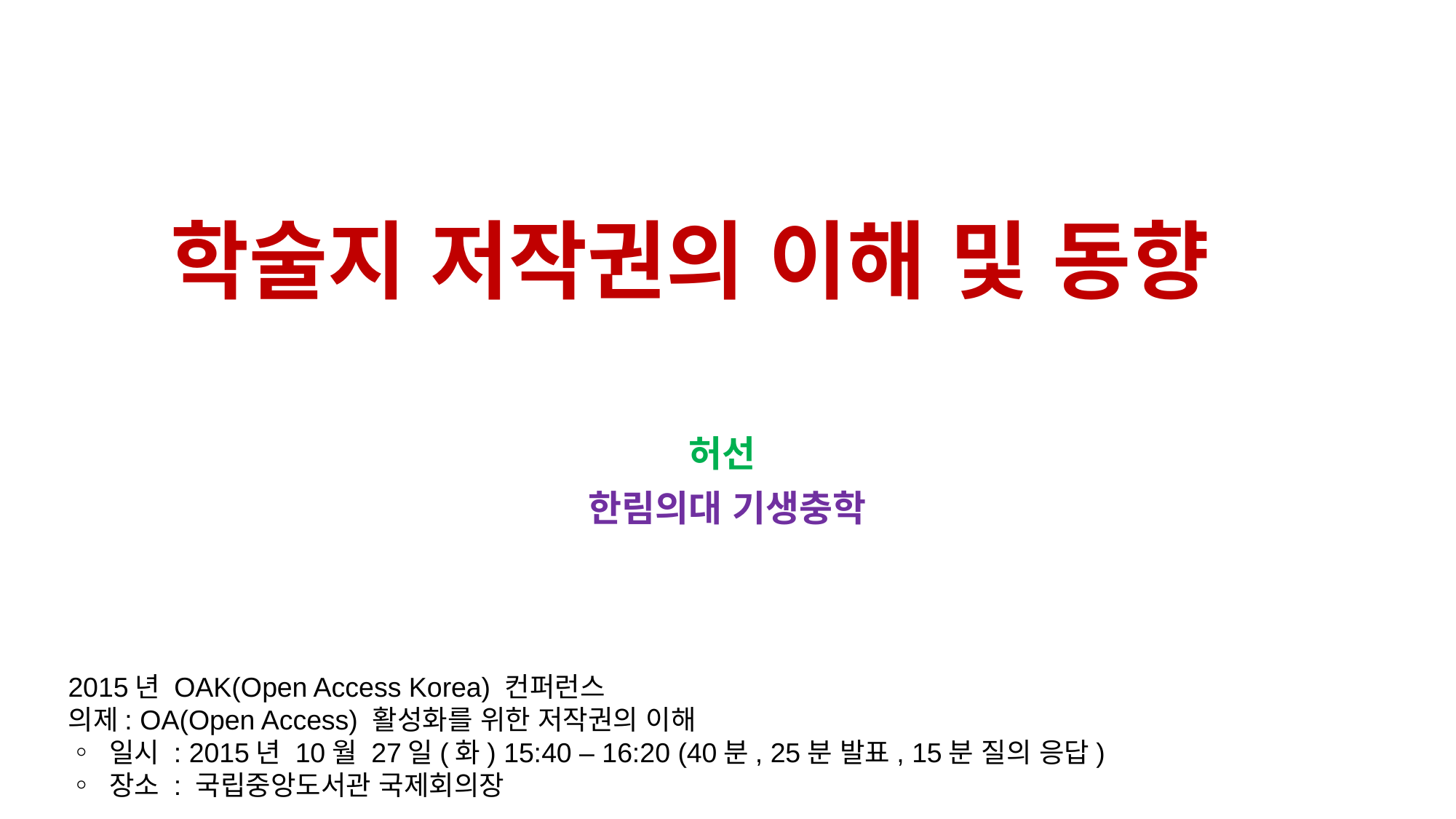

# 학술지 저작권의 이해 및 동향
허선
한림의대 기생충학

2015년 OAK(Open Access Korea) 컨퍼런스
의제: OA(Open Access) 활성화를 위한 저작권의 이해
◦ 일시 : 2015년 10월 27일(화) 15:40 – 16:20 (40분, 25분 발표, 15분 질의 응답)
◦ 장소 : 국립중앙도서관 국제회의장